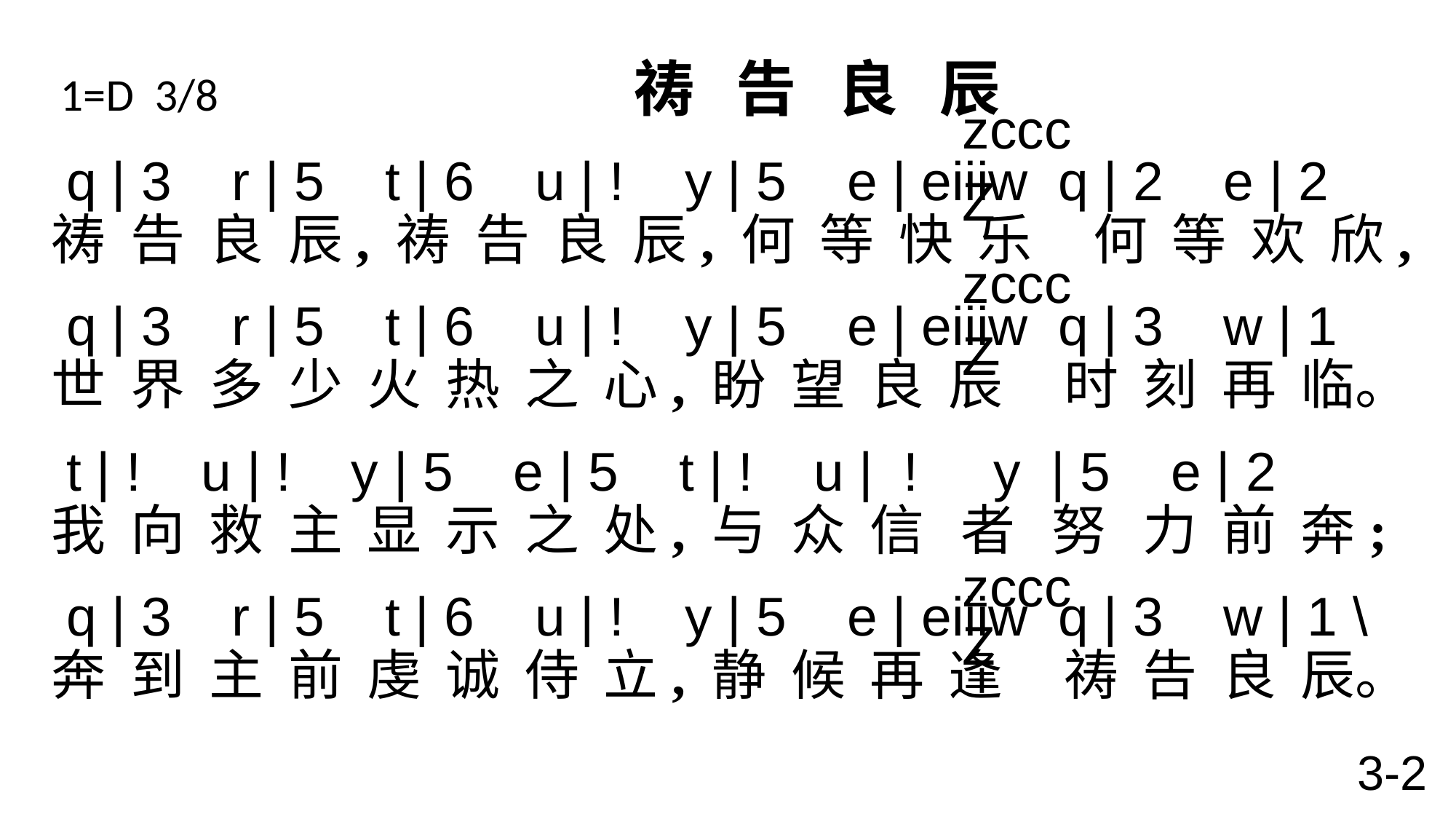

1=D  3/8                                   祷   告   良   辰
zcccZ
 q | 3    r | 5    t | 6    u | !    y | 5    e | eiiiw  q | 2    e | 2
祷  告  良  辰, 祷  告  良  辰, 何  等  快  乐     何  等  欢  欣,
 q | 3    r | 5    t | 6    u | !    y | 5    e | eiiiw  q | 3    w | 1
世  界  多  少  火  热  之  心, 盼  望  良  辰     时  刻  再  临。
 t | !    u | !    y | 5    e | 5    t | !    u |  !     y  | 5    e | 2
我  向  救  主  显  示  之  处, 与  众  信   者   努   力  前  奔;
 q | 3    r | 5    t | 6    u | !    y | 5    e | eiiiw  q | 3    w | 1 \
奔  到  主  前  虔  诚  侍  立, 静  候  再  逢     祷  告  良  辰。
zcccZ
zcccZ
3-2